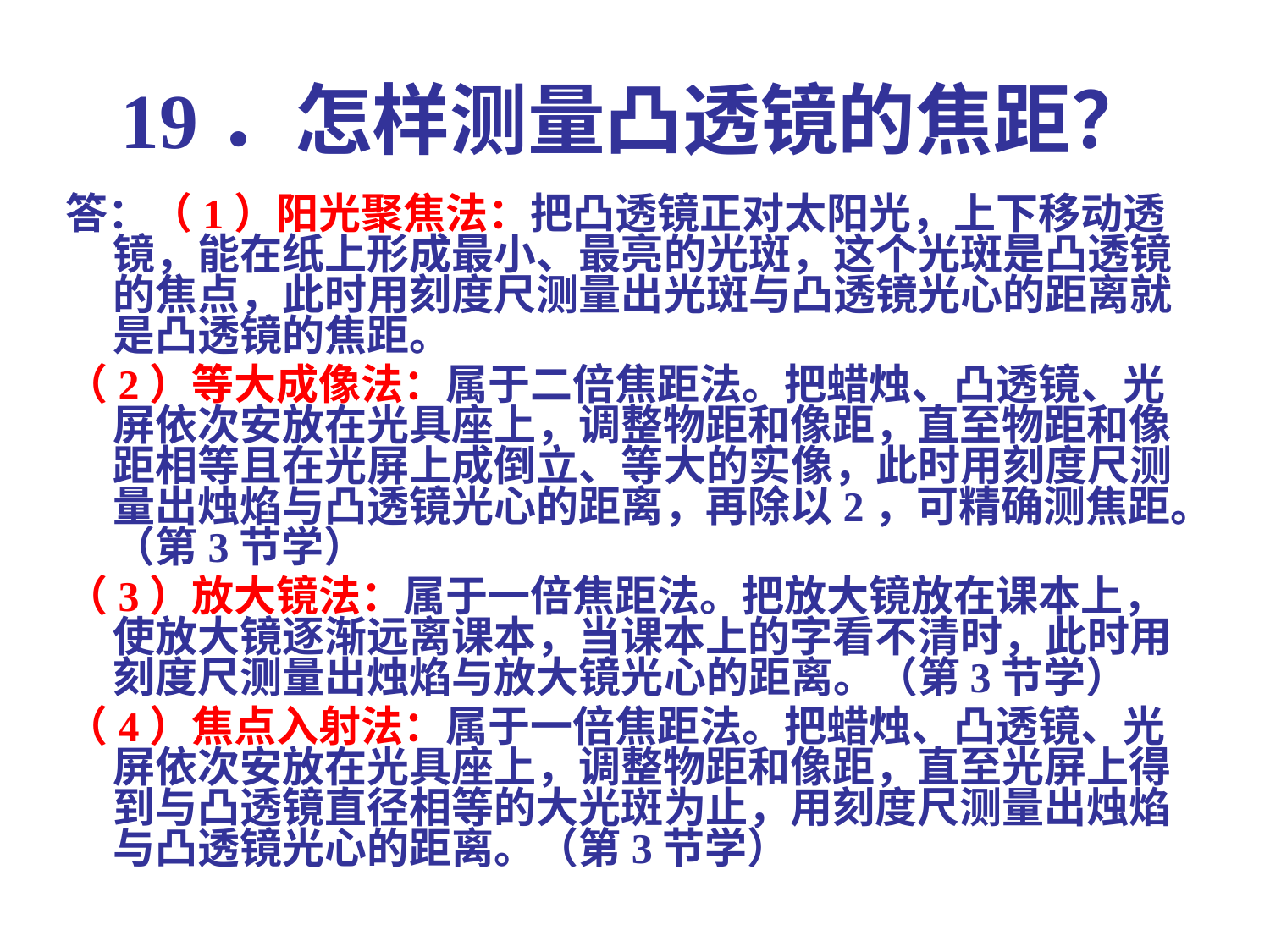

# 19．怎样测量凸透镜的焦距？
答：（1）阳光聚焦法：把凸透镜正对太阳光，上下移动透镜，能在纸上形成最小、最亮的光斑，这个光斑是凸透镜的焦点，此时用刻度尺测量出光斑与凸透镜光心的距离就是凸透镜的焦距。
（2）等大成像法：属于二倍焦距法。把蜡烛、凸透镜、光屏依次安放在光具座上，调整物距和像距，直至物距和像距相等且在光屏上成倒立、等大的实像，此时用刻度尺测量出烛焰与凸透镜光心的距离，再除以2，可精确测焦距。（第3节学）
（3）放大镜法：属于一倍焦距法。把放大镜放在课本上，使放大镜逐渐远离课本，当课本上的字看不清时，此时用刻度尺测量出烛焰与放大镜光心的距离。（第3节学）
（4）焦点入射法：属于一倍焦距法。把蜡烛、凸透镜、光屏依次安放在光具座上，调整物距和像距，直至光屏上得到与凸透镜直径相等的大光斑为止，用刻度尺测量出烛焰与凸透镜光心的距离。（第3节学）